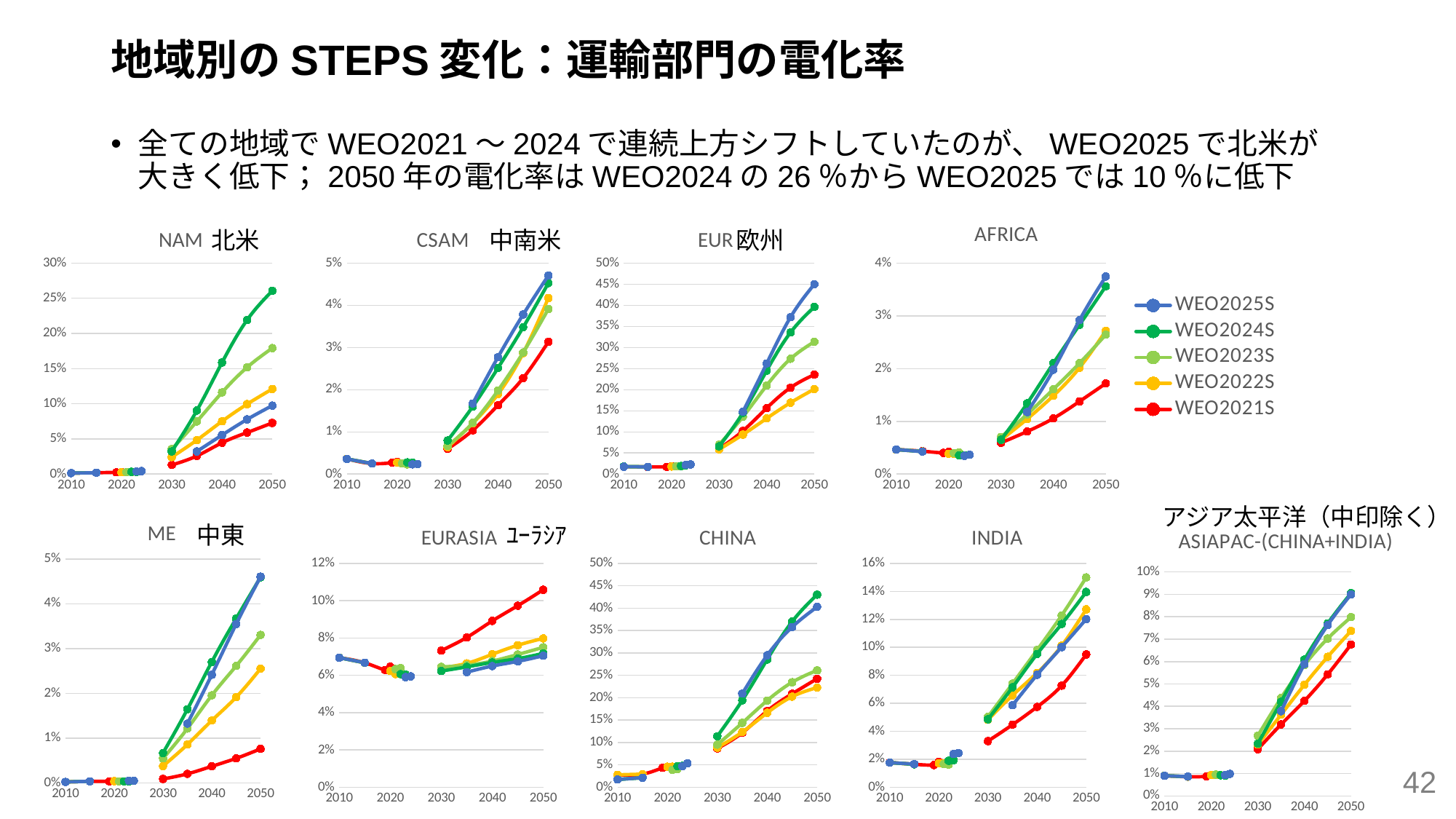

# 地域別のSTEPS変化：運輸部門の電化率
全ての地域でWEO2021～2024で連続上方シフトしていたのが、WEO2025で北米が大きく低下；2050年の電化率はWEO2024の26％からWEO2025では10％に低下

### Chart:

| Category | WEO2025S | WEO2024S | WEO2023S | WEO2022S | WEO2021S |
|---|---|---|---|---|---|

### Chart:

| Category | WEO2025S | WEO2024S | WEO2023S | WEO2022S | WEO2021S |
|---|---|---|---|---|---|

### Chart:

| Category | WEO2025S | WEO2024S | WEO2023S | WEO2022S | WEO2021S |
|---|---|---|---|---|---|

### Chart:

| Category | WEO2025S | WEO2024S | WEO2023S | WEO2022S | WEO2021S |
|---|---|---|---|---|---|
北米	中南米	欧州
アジア太平洋（中印除く）

### Chart:

| Category | WEO2025S | WEO2024S | WEO2023S | WEO2022S | WEO2021S |
|---|---|---|---|---|---|
中東	ﾕｰﾗｼｱ

### Chart:

| Category | WEO2025S | WEO2024S | WEO2023S | WEO2022S | WEO2021S |
|---|---|---|---|---|---|

### Chart:

| Category | WEO2025S | WEO2024S | WEO2023S | WEO2022S | WEO2021S |
|---|---|---|---|---|---|

### Chart:

| Category | WEO2025S | WEO2024S | WEO2023S | WEO2022S | WEO2021S |
|---|---|---|---|---|---|

### Chart:

| Category | WEO2025S | WEO2024S | WEO2023S | WEO2022S | WEO2021S |
|---|---|---|---|---|---|
42